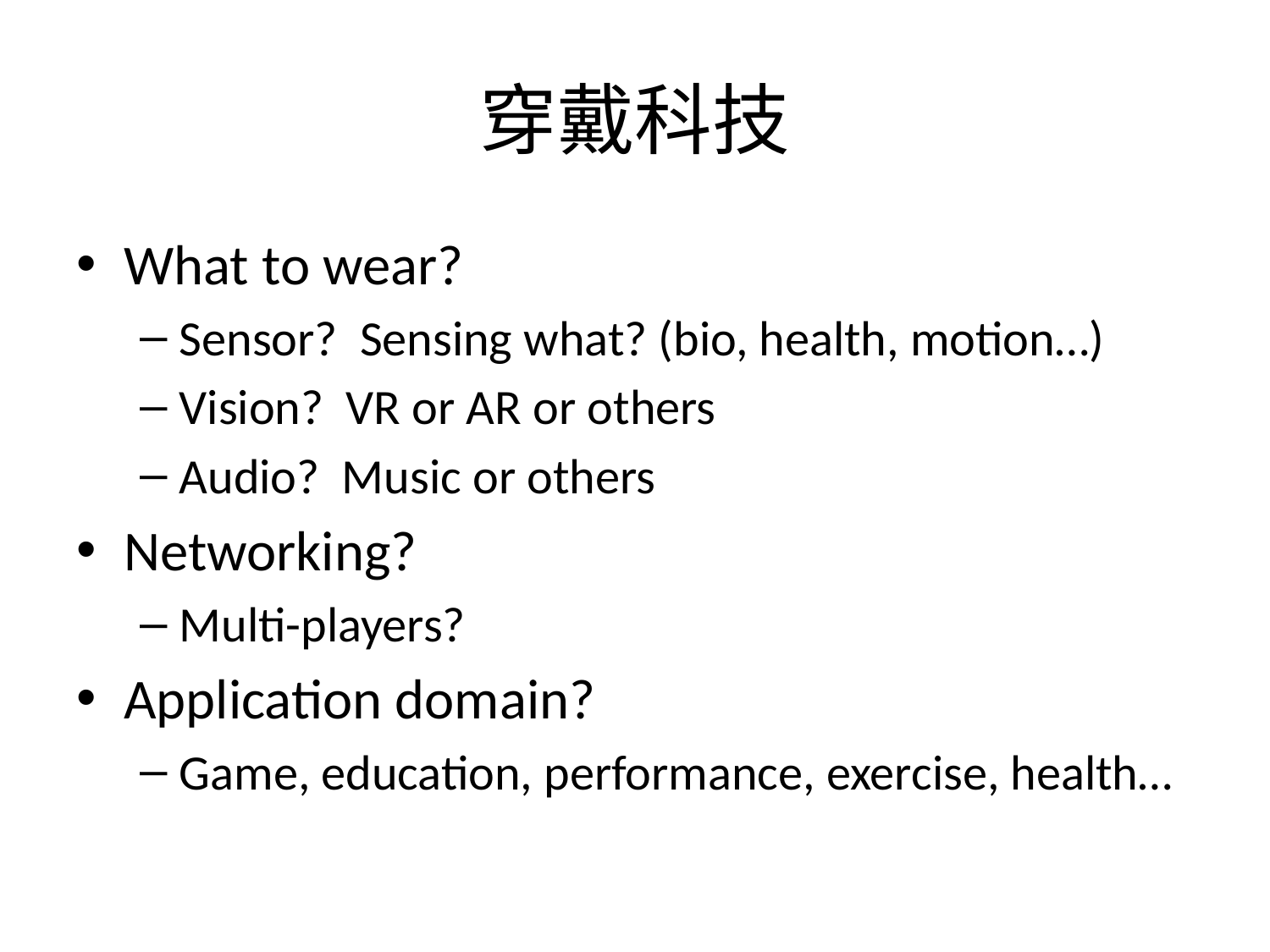

# 穿戴科技
What to wear?
Sensor?  Sensing what? (bio, health, motion…)
Vision?  VR or AR or others
Audio?  Music or others
Networking?
Multi-players?
Application domain?
Game, education, performance, exercise, health…